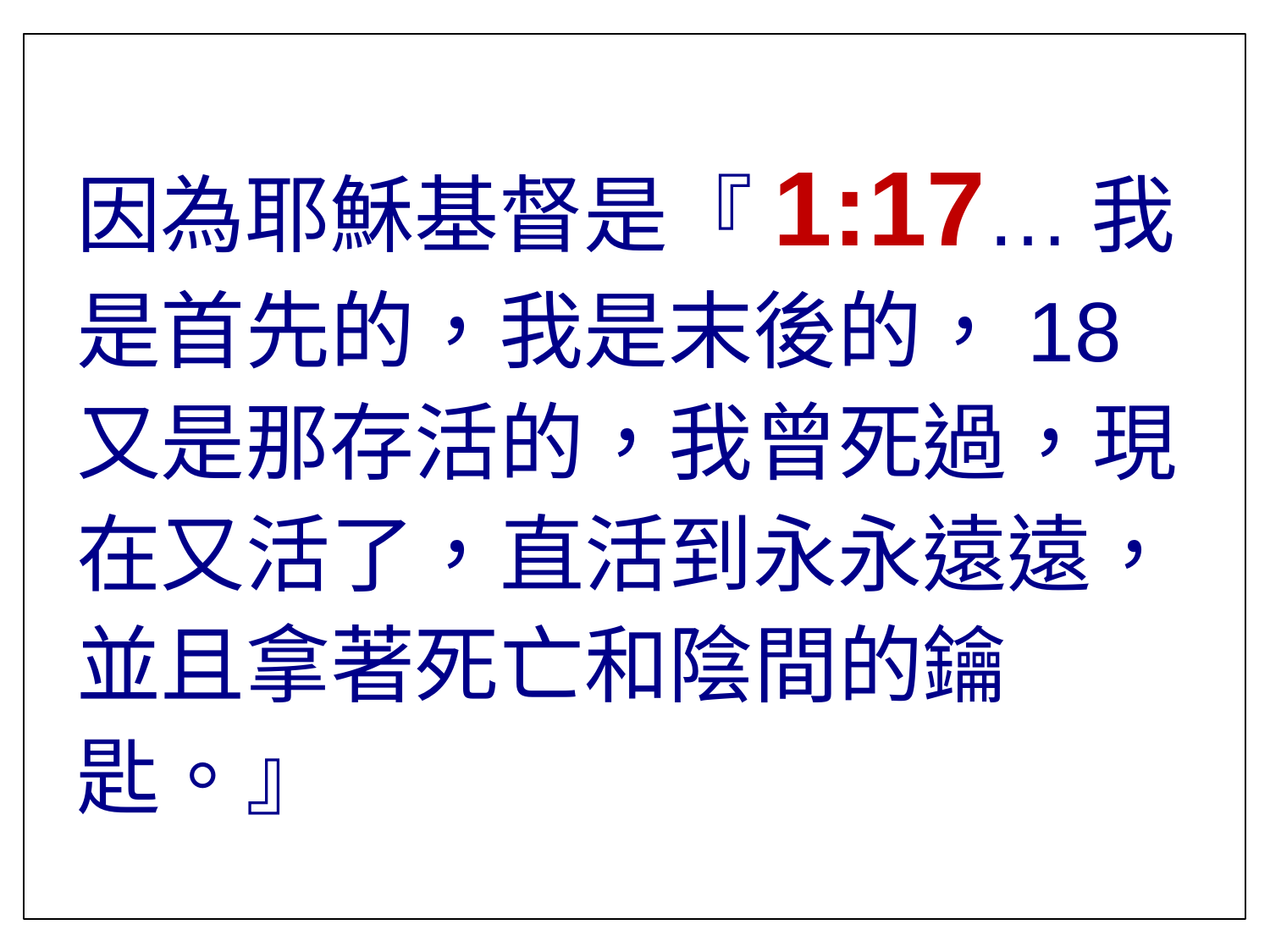

因為耶穌基督是『1:17…我是首先的，我是末後的，18又是那存活的，我曾死過，現在又活了，直活到永永遠遠，並且拿著死亡和陰間的鑰匙。』